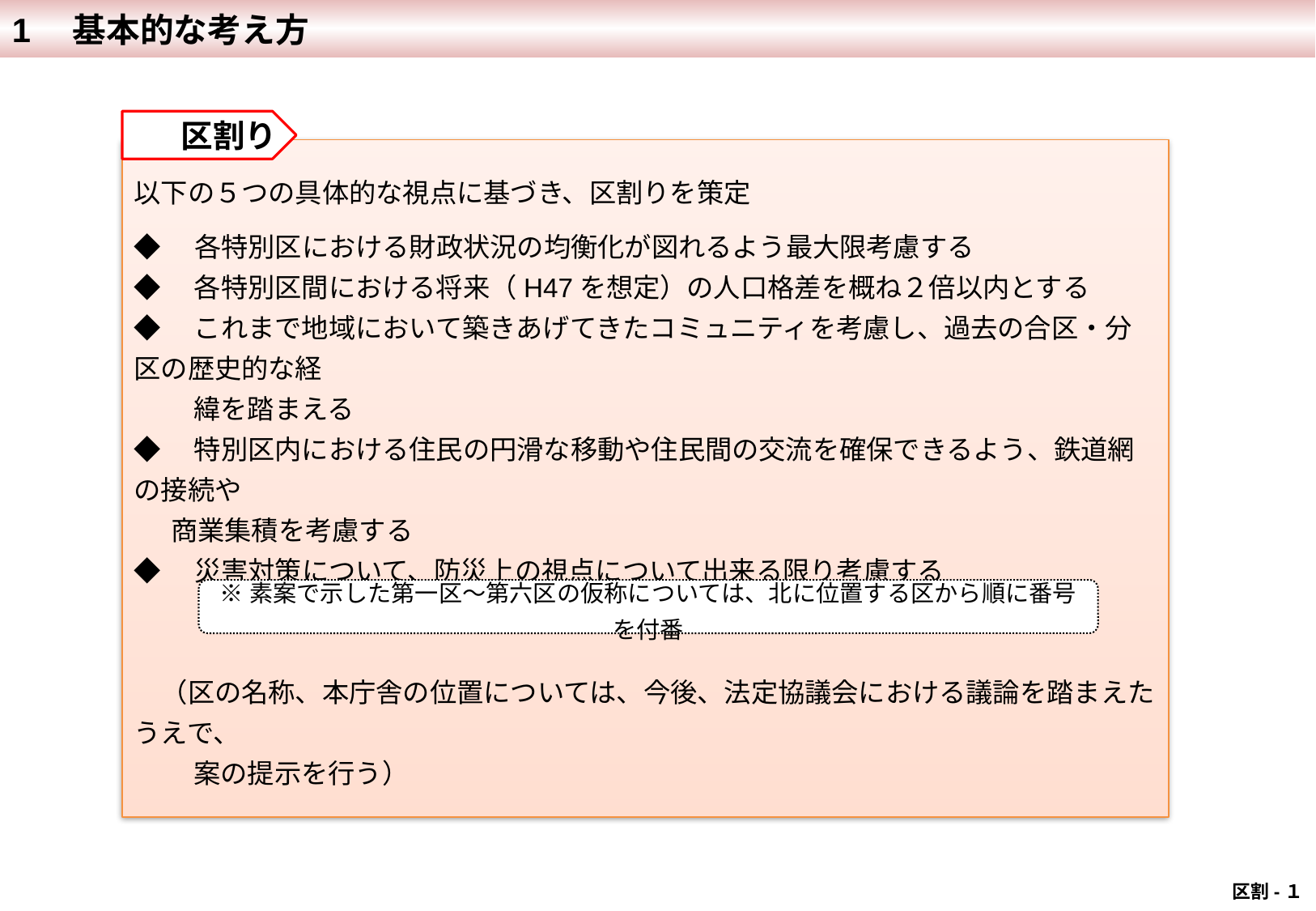

1　基本的な考え方
 　区割り
以下の５つの具体的な視点に基づき、区割りを策定

◆　各特別区における財政状況の均衡化が図れるよう最大限考慮する
◆　各特別区間における将来（H47を想定）の人口格差を概ね２倍以内とする
◆　これまで地域において築きあげてきたコミュニティを考慮し、過去の合区・分区の歴史的な経
　　 緯を踏まえる
◆　特別区内における住民の円滑な移動や住民間の交流を確保できるよう、鉄道網の接続や
     商業集積を考慮する
◆　災害対策について、防災上の視点について出来る限り考慮する

　（区の名称、本庁舎の位置については、今後、法定協議会における議論を踏まえたうえで、
　　 案の提示を行う）
※素案で示した第一区～第六区の仮称については、北に位置する区から順に番号を付番
 区割-１